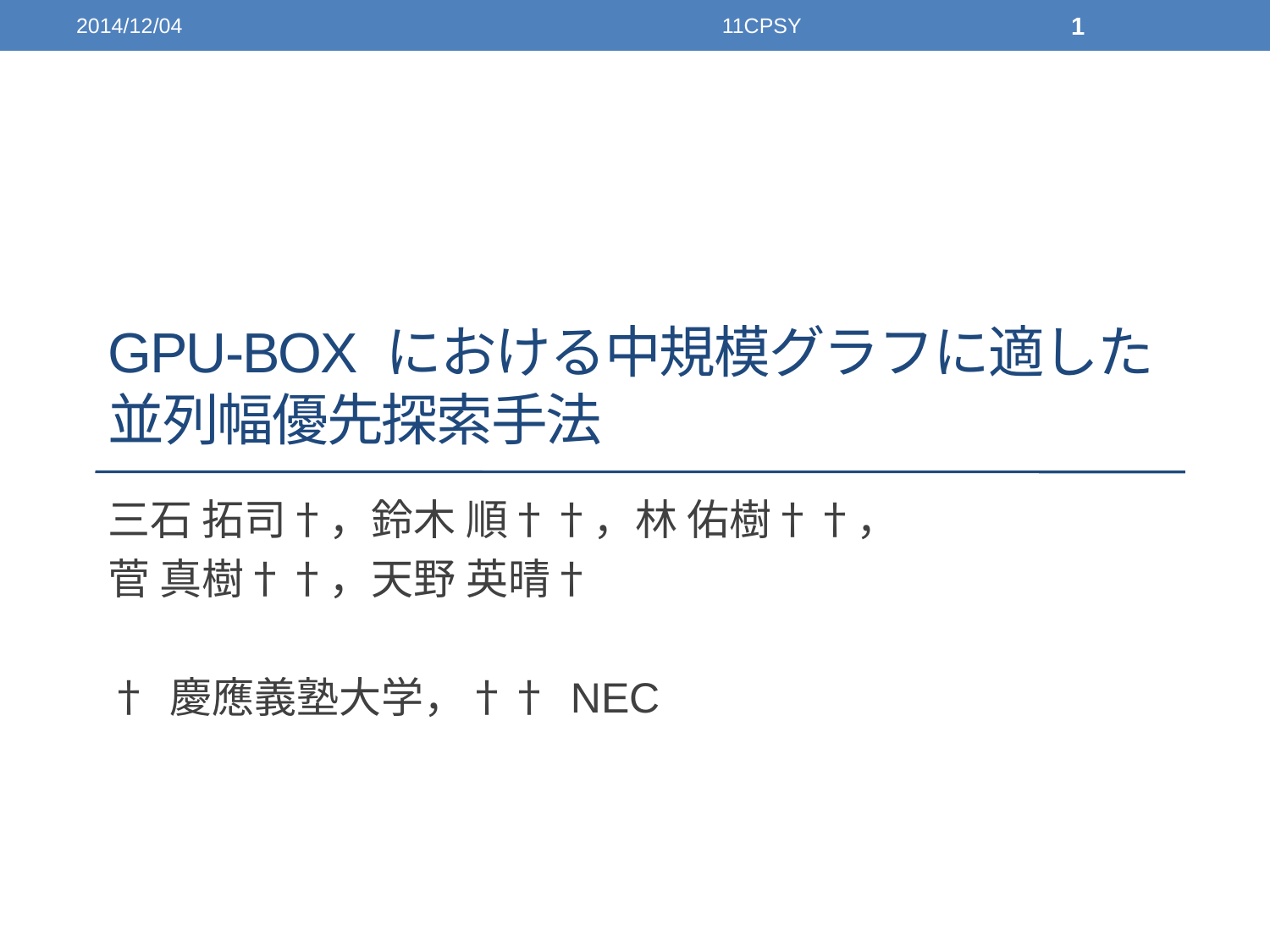

2014/12/04
11CPSY
1
# GPU-BOX における中規模グラフに適した 並列幅優先探索手法
三石 拓司†，鈴木 順††，林 佑樹††，
菅 真樹††，天野 英晴†

† 慶應義塾大学，†† NEC